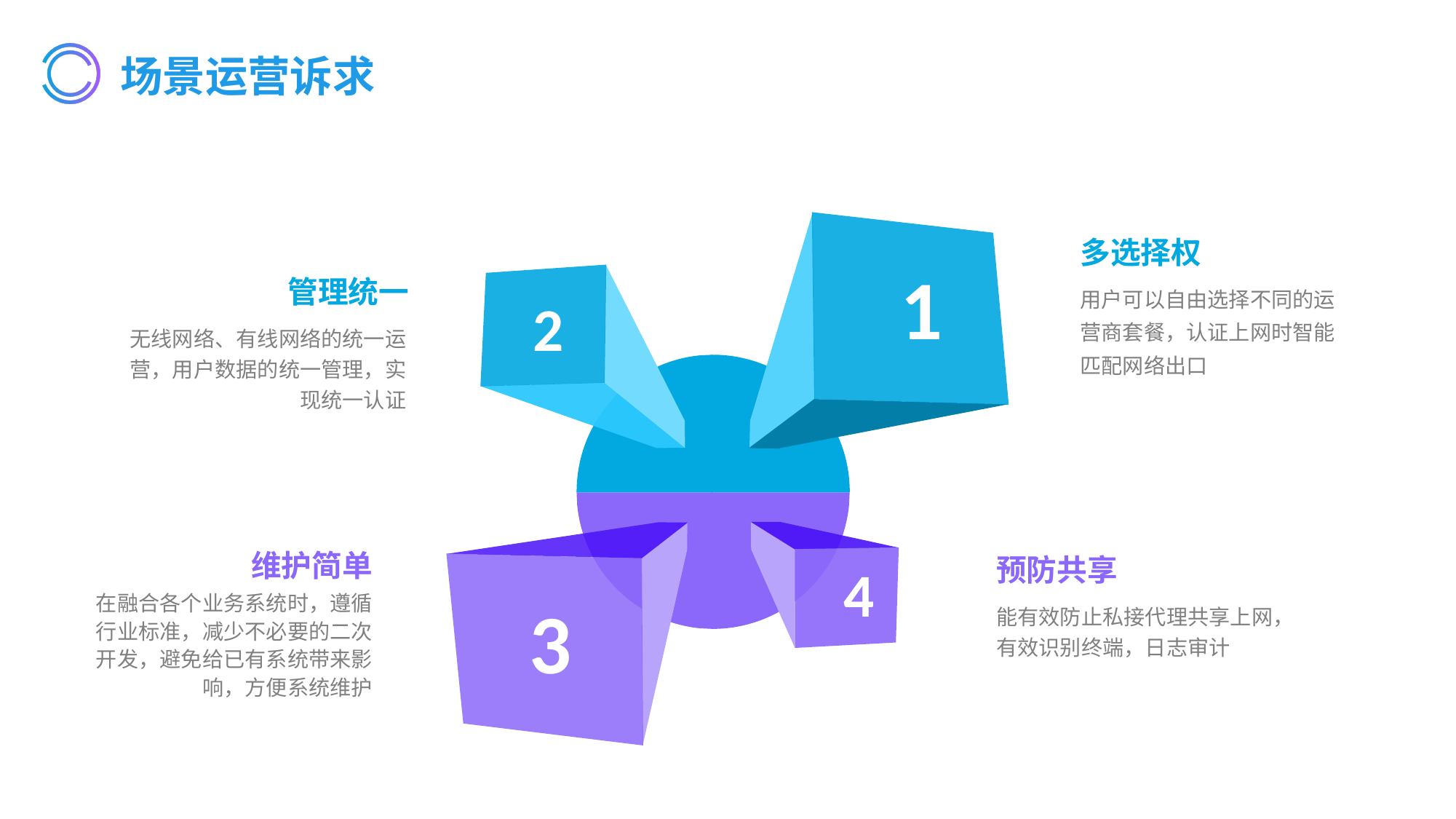

# 场景运营诉求

1

2

4

3
多选择权
用户可以自由选择不同的运营商套餐，认证上网时智能匹配网络出口
管理统一
无线网络、有线网络的统一运营，用户数据的统一管理，实现统一认证
维护简单
在融合各个业务系统时，遵循行业标准，减少不必要的二次开发，避免给已有系统带来影响，方便系统维护
预防共享
能有效防止私接代理共享上网，有效识别终端，日志审计